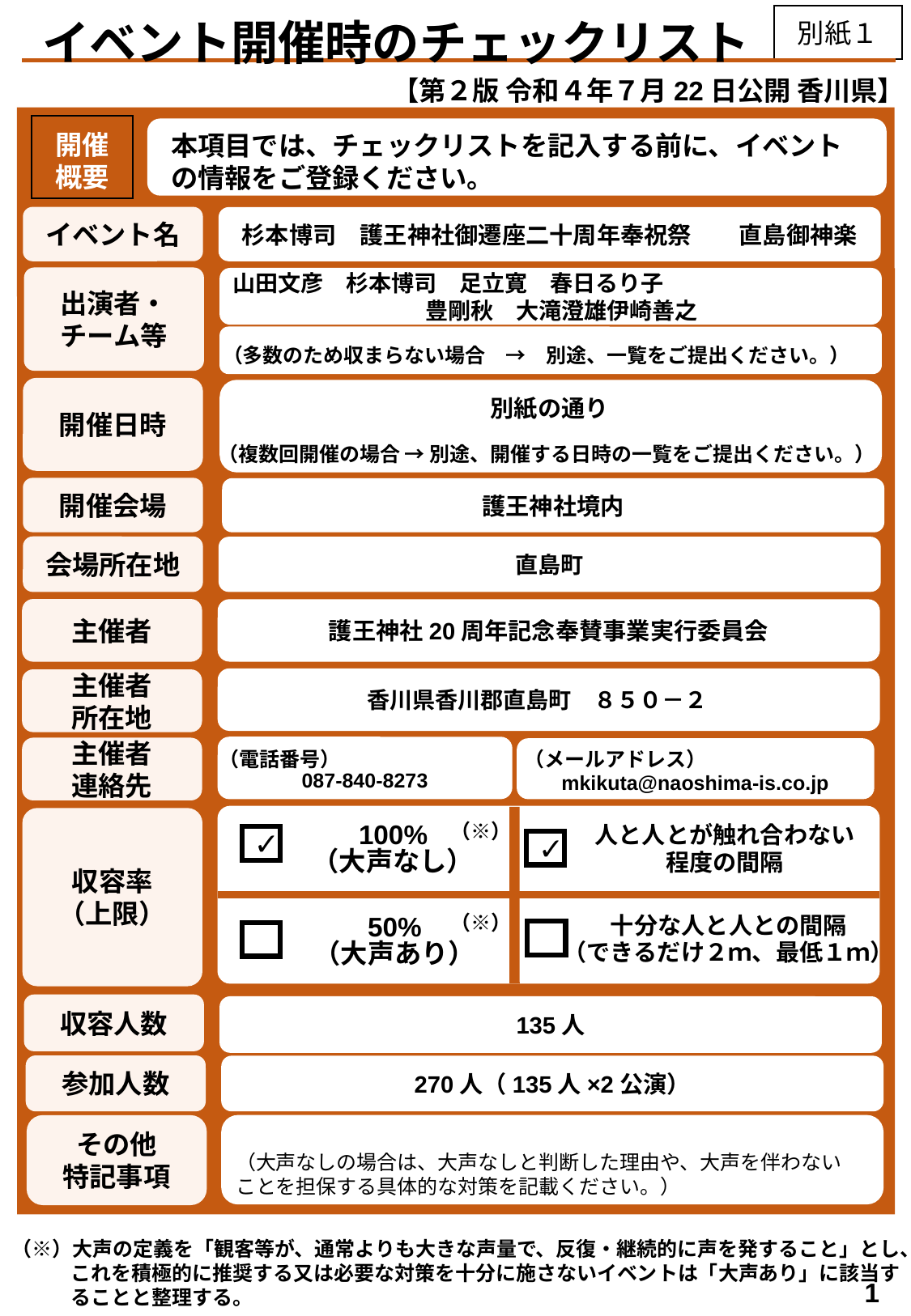

別紙１
　 イベント開催時のチェックリスト
【第２版 令和４年７月22日公開 香川県】

開催
概要

本項目では、チェックリストを記入する前に、イベントの情報をご登録ください。
イベント名
杉本博司　護王神社御遷座二十周年奉祝祭　　直島御神楽
出演者・
チーム等
山田文彦　杉本博司　足立寛　春日るり子　　　　　　　　　　豊剛秋　大滝澄雄伊崎善之

（多数のため収まらない場合　→　別途、一覧をご提出ください。）

開催日時

別紙の通り
（複数回開催の場合 → 別途、開催する日時の一覧をご提出ください。）
開催会場
護王神社境内
会場所在地
直島町
主催者
護王神社20周年記念奉賛事業実行委員会
香川県香川郡直島町　８５０－２県
主催者
所在地
087-840-8273
主催者
連絡先

mkikuta@naoshima-is.co.jp
（電話番号）
（メールアドレス）

収容率
（上限）
人と人とが触れ合わない程度の間隔
100%
（大声なし）
✓
✓
十分な人と人との間隔
（できるだけ２ｍ、最低１ｍ）
50%
（大声あり）

（※）
（※）
ー
収容人数
135人
参加人数
270人（135人×2公演）

その他
特記事項
（大声なしの場合は、大声なしと判断した理由や、大声を伴わないことを担保する具体的な対策を記載ください。）
（※）大声の定義を「観客等が、通常よりも大きな声量で、反復・継続的に声を発すること」とし、これを積極的に推奨する又は必要な対策を十分に施さないイベントは「大声あり」に該当することと整理する。
1